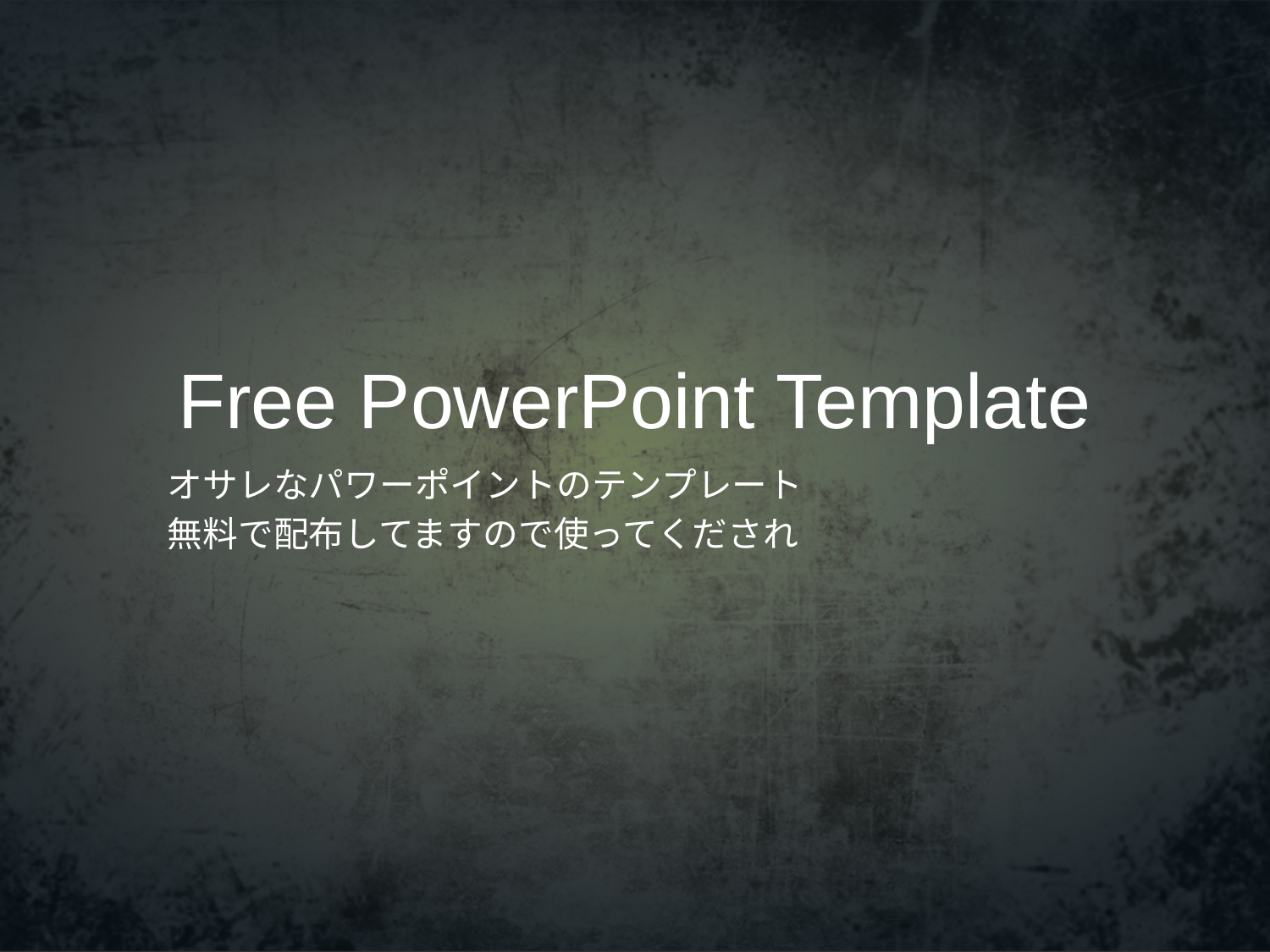

# Free PowerPoint Template
オサレなパワーポイントのテンプレート
無料で配布してますので使ってくだされ